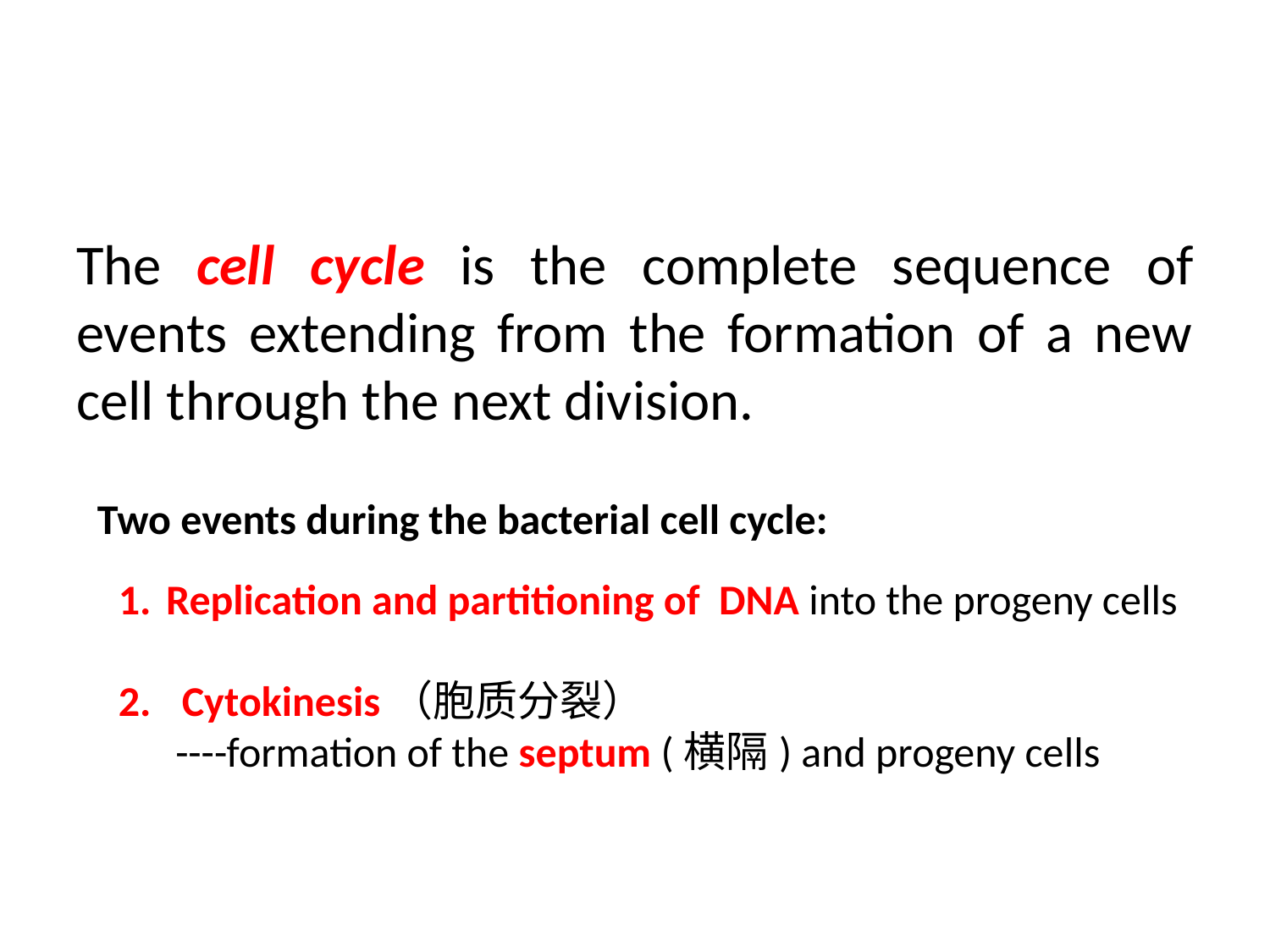

The cell cycle is the complete sequence of events extending from the formation of a new cell through the next division.
Two events during the bacterial cell cycle:
Replication and partitioning of  DNA into the progeny cells

Cytokinesis（胞质分裂）
      ----formation of the septum (横隔) and progeny cells